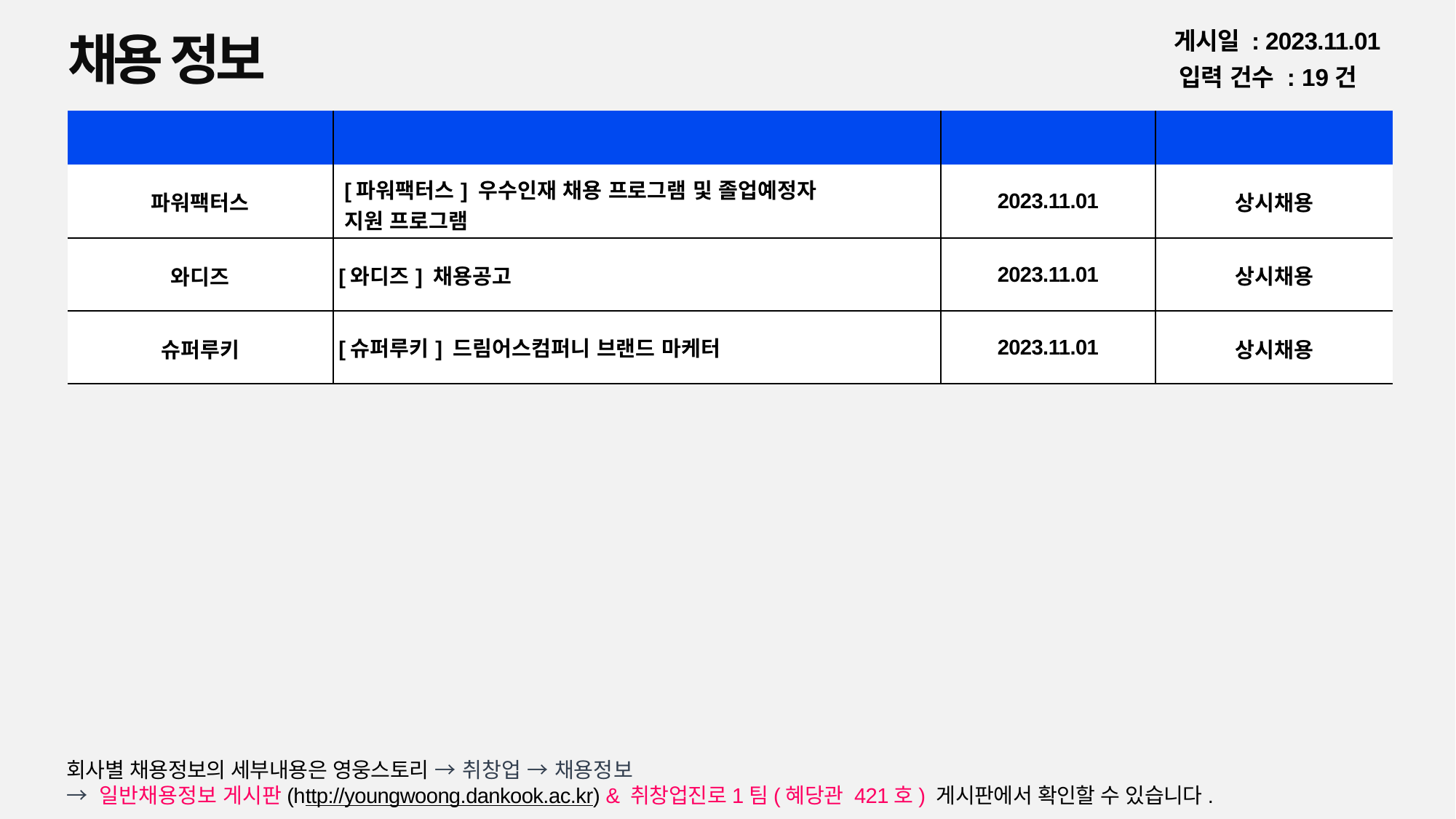

채용 정보
게시일 : 2023.11.01
입력 건수 : 19건
| 회사명 | 공고명 | 등록일 | 마감일 |
| --- | --- | --- | --- |
| 파워팩터스 | [파워팩터스] 우수인재 채용 프로그램 및 졸업예정자 지원 프로그램 | 2023.11.01 | 상시채용 |
| 와디즈 | [와디즈] 채용공고 | 2023.11.01 | 상시채용 |
| 슈퍼루키 | [슈퍼루키] 드림어스컴퍼니 브랜드 마케터 | 2023.11.01 | 상시채용 |
회사별 채용정보의 세부내용은 영웅스토리 → 취창업 → 채용정보
→ 일반채용정보 게시판(http://youngwoong.dankook.ac.kr) & 취창업진로1팀(혜당관 421호) 게시판에서 확인할 수 있습니다.